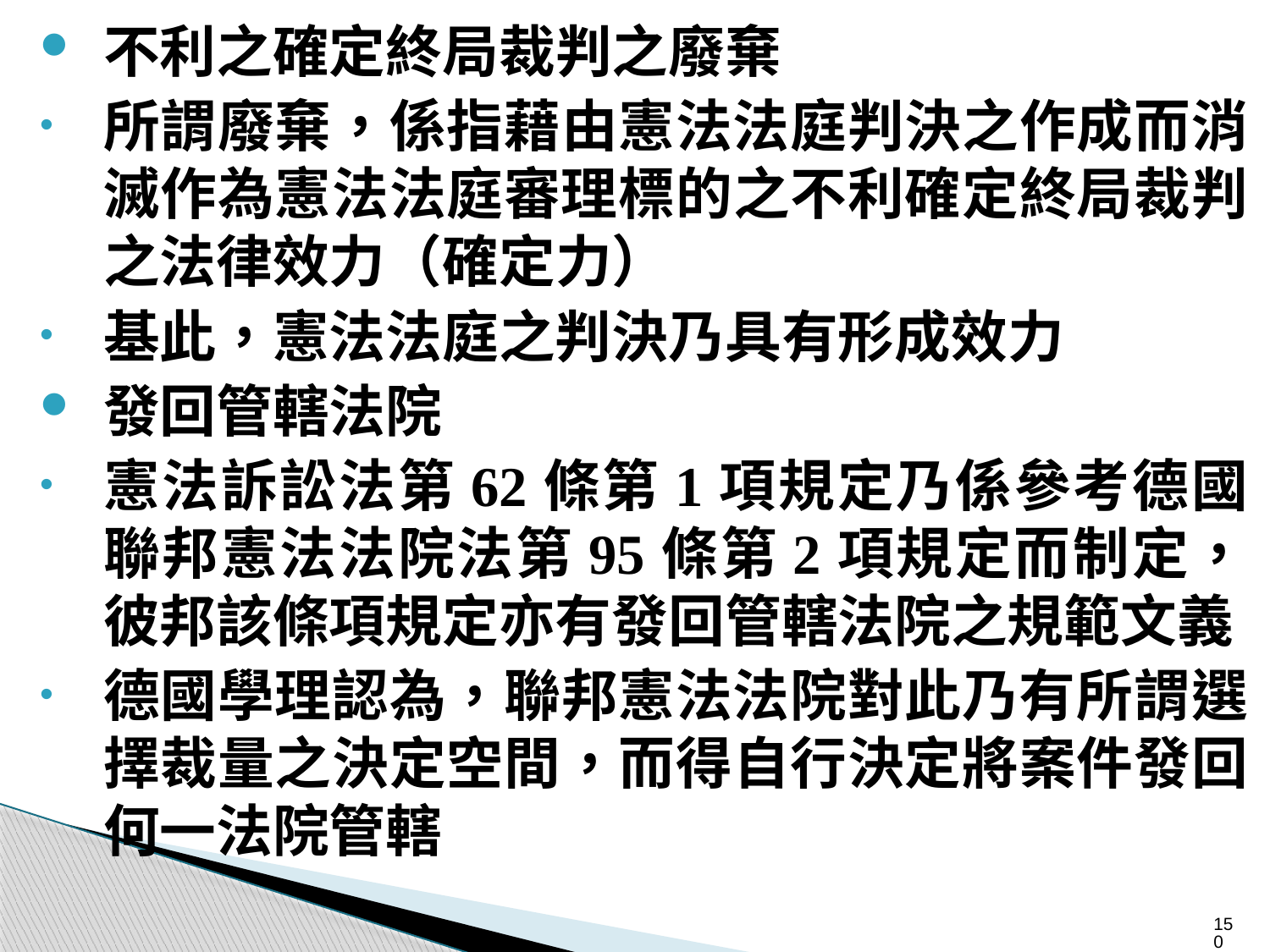

不利之確定終局裁判之廢棄
所謂廢棄，係指藉由憲法法庭判決之作成而消滅作為憲法法庭審理標的之不利確定終局裁判之法律效力（確定力）
基此，憲法法庭之判決乃具有形成效力
發回管轄法院
憲法訴訟法第62條第1項規定乃係參考德國聯邦憲法法院法第95條第2項規定而制定，彼邦該條項規定亦有發回管轄法院之規範文義
德國學理認為，聯邦憲法法院對此乃有所謂選擇裁量之決定空間，而得自行決定將案件發回何一法院管轄
150